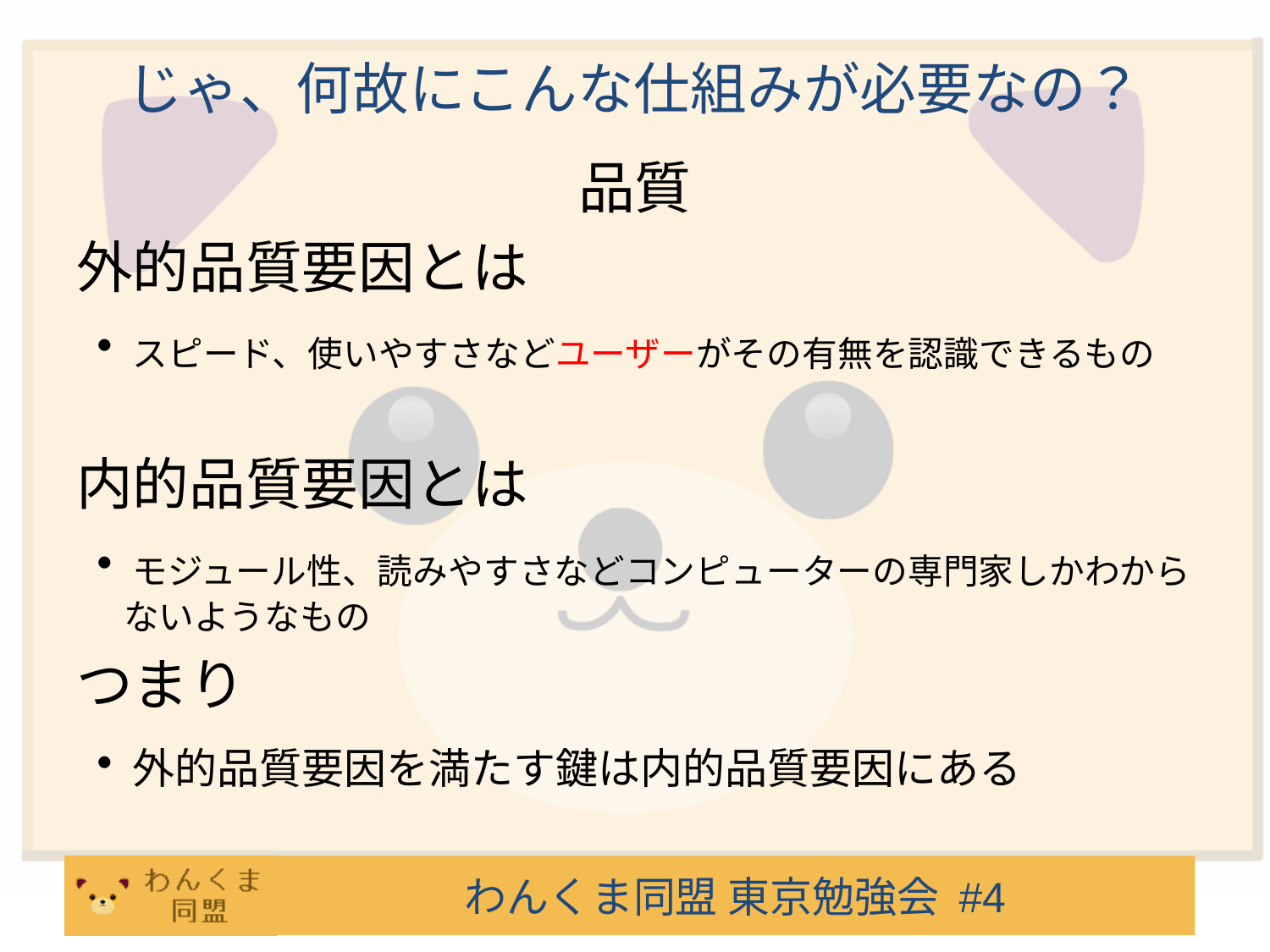

# じゃ、何故にこんな仕組みが必要なの？
品質
外的品質要因とは
・スピード、使いやすさなどユーザーがその有無を認識できるもの

内的品質要因とは
・モジュール性、読みやすさなどコンピューターの専門家しかわからないようなもの
つまり
・外的品質要因を満たす鍵は内的品質要因にある